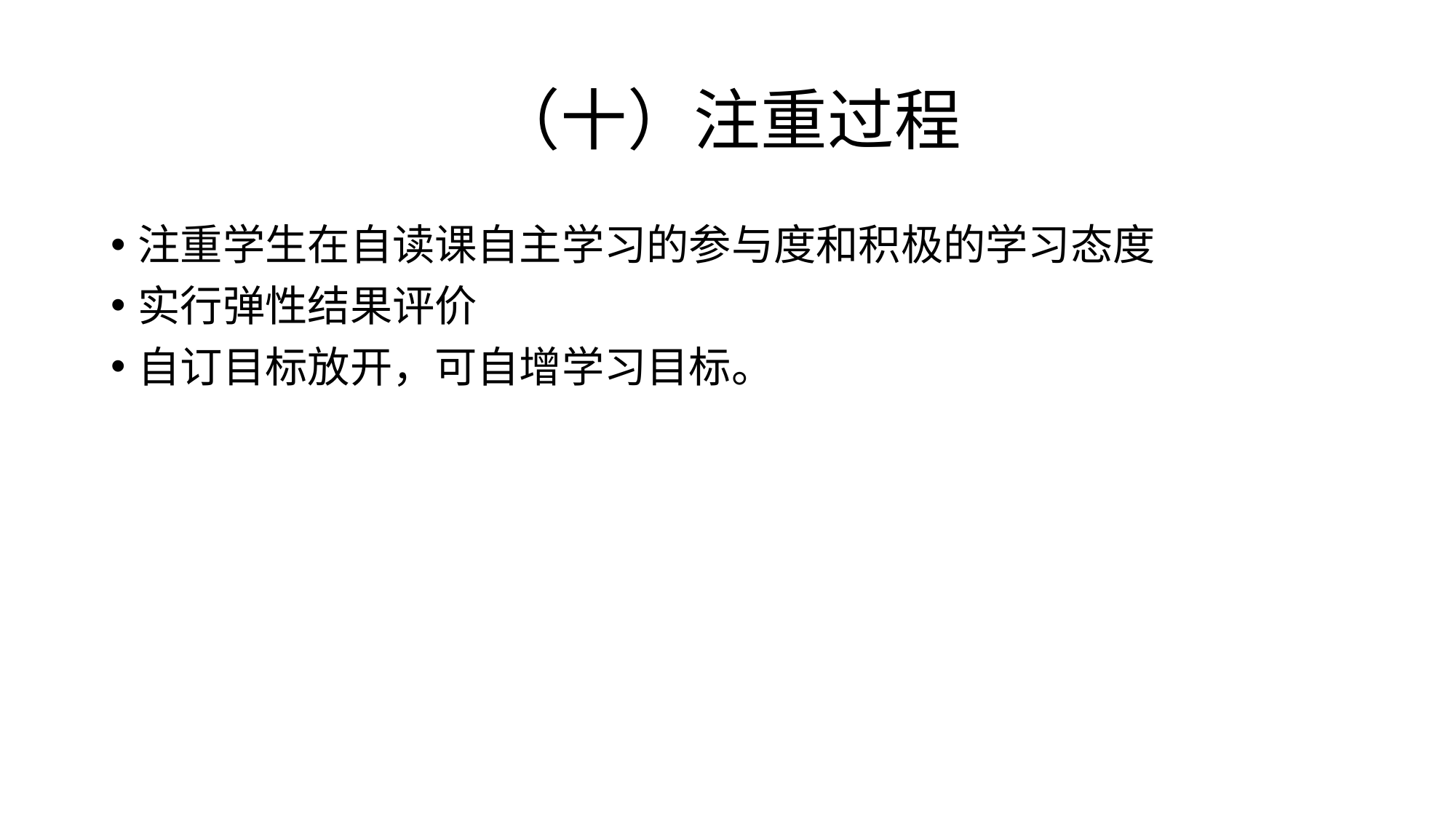

# （十）注重过程
注重学生在自读课自主学习的参与度和积极的学习态度
实行弹性结果评价
自订目标放开，可自增学习目标。